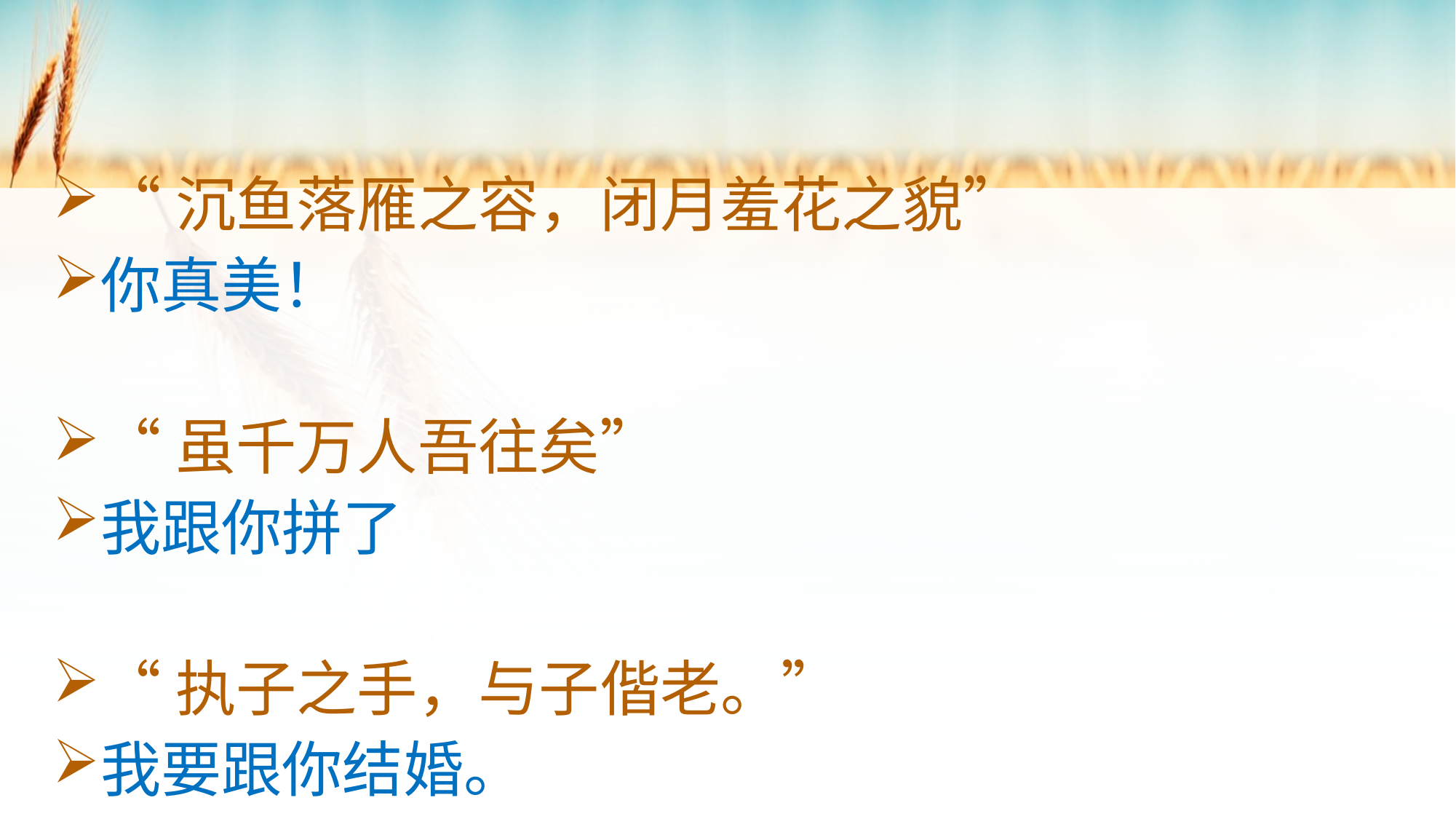

#
“沉鱼落雁之容，闭月羞花之貌”
你真美！

“虽千万人吾往矣”
我跟你拼了

“执子之手，与子偕老。”
我要跟你结婚。